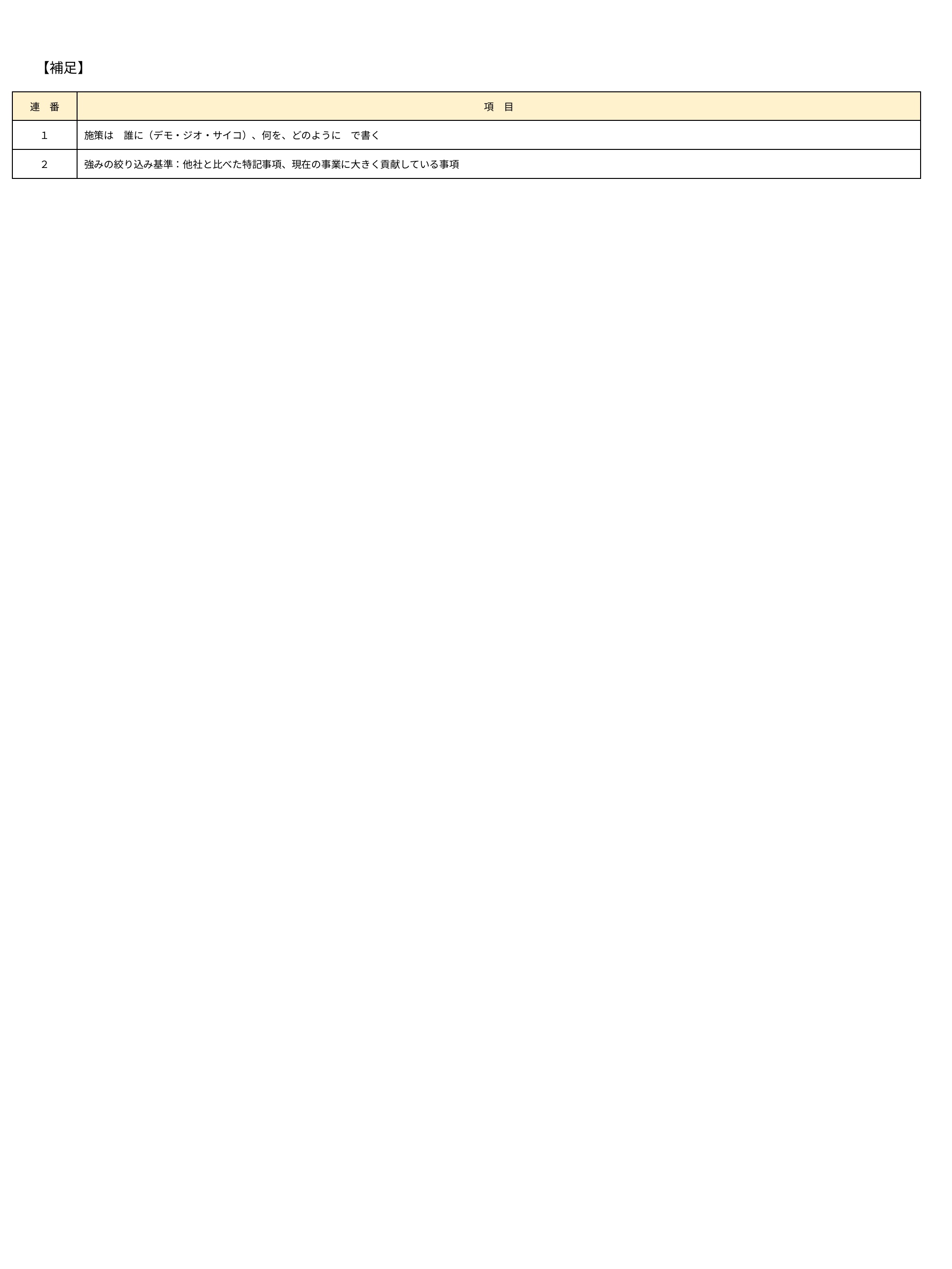

【補足】
| 連　番 | 項　目 |
| --- | --- |
| １ | 施策は　誰に（デモ・ジオ・サイコ）、何を、どのように　で書く |
| ２ | 強みの絞り込み基準：他社と比べた特記事項、現在の事業に大きく貢献している事項 |